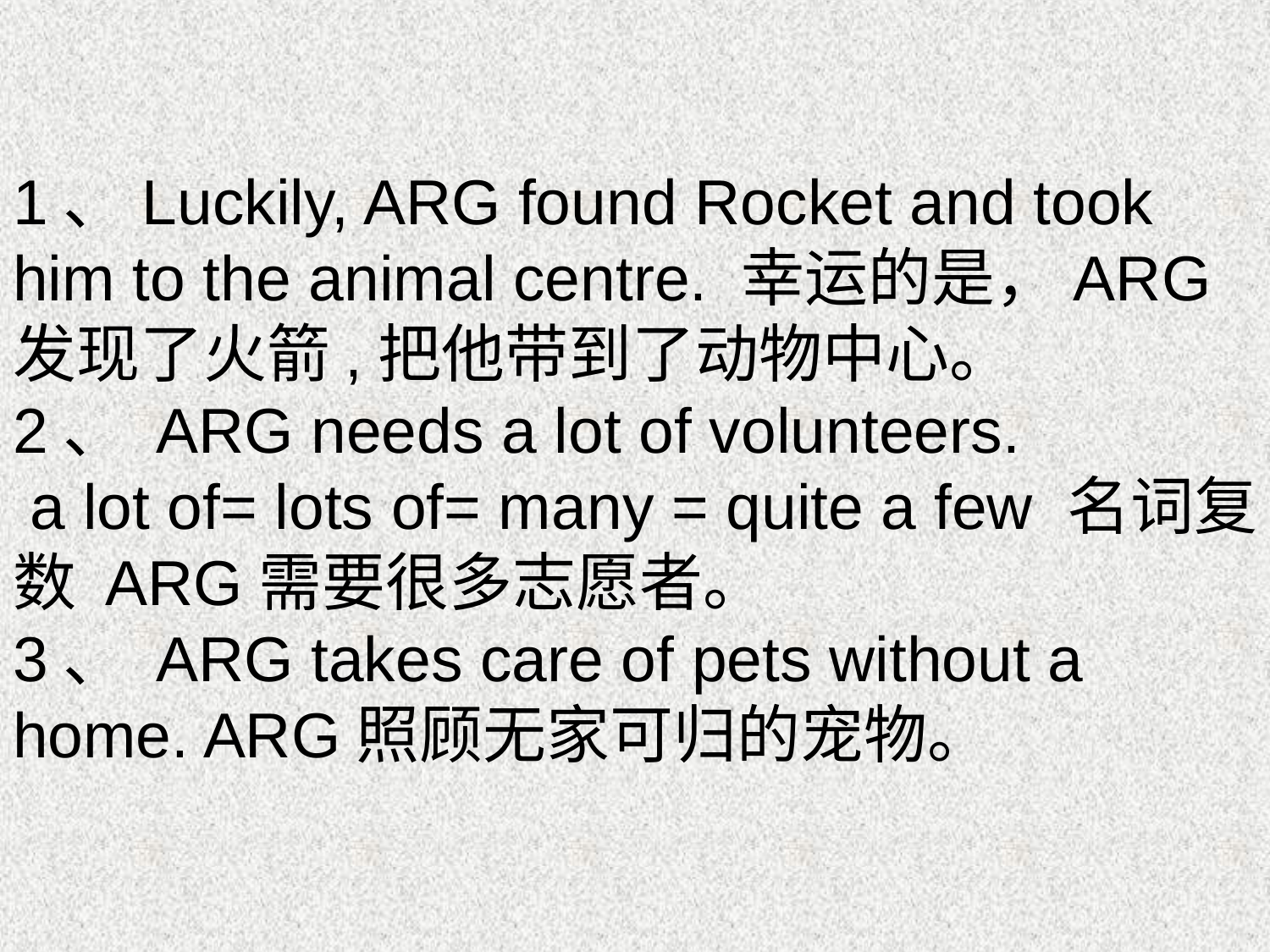

1、Luckily, ARG found Rocket and took him to the animal centre. 幸运的是，ARG发现了火箭,把他带到了动物中心。
2、 ARG needs a lot of volunteers.
 a lot of= lots of= many = quite a few 名词复数 ARG需要很多志愿者。
3、 ARG takes care of pets without a home. ARG照顾无家可归的宠物。